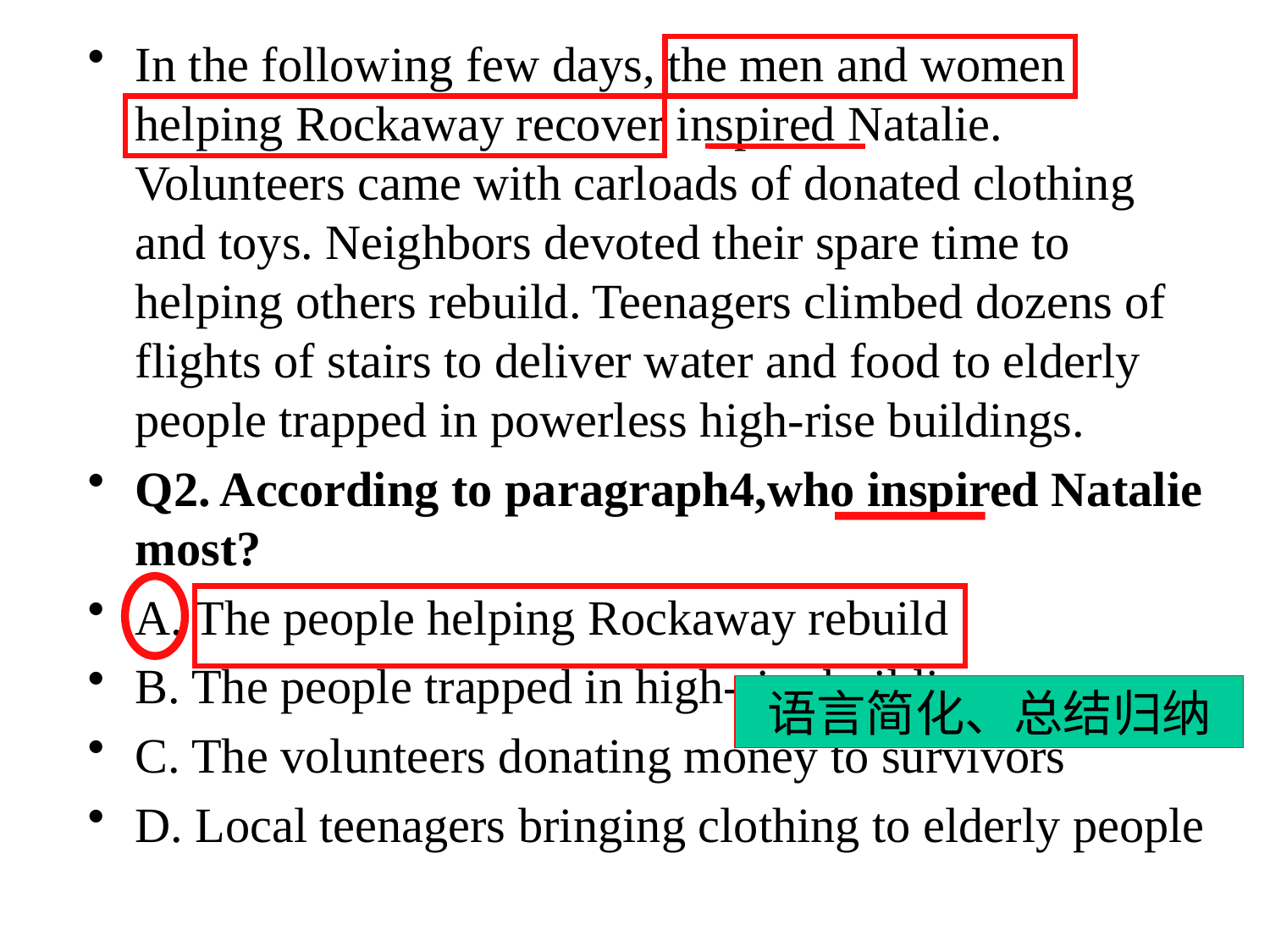

In the following few days, the men and women helping Rockaway recover inspired Natalie. Volunteers came with carloads of donated clothing and toys. Neighbors devoted their spare time to helping others rebuild. Teenagers climbed dozens of flights of stairs to deliver water and food to elderly people trapped in powerless high-rise buildings.
Q2. According to paragraph4,who inspired Natalie most?
A. The people helping Rockaway rebuild
B. The people trapped in high-rise building
C. The volunteers donating money to survivors
D. Local teenagers bringing clothing to elderly people

语言简化、总结归纳